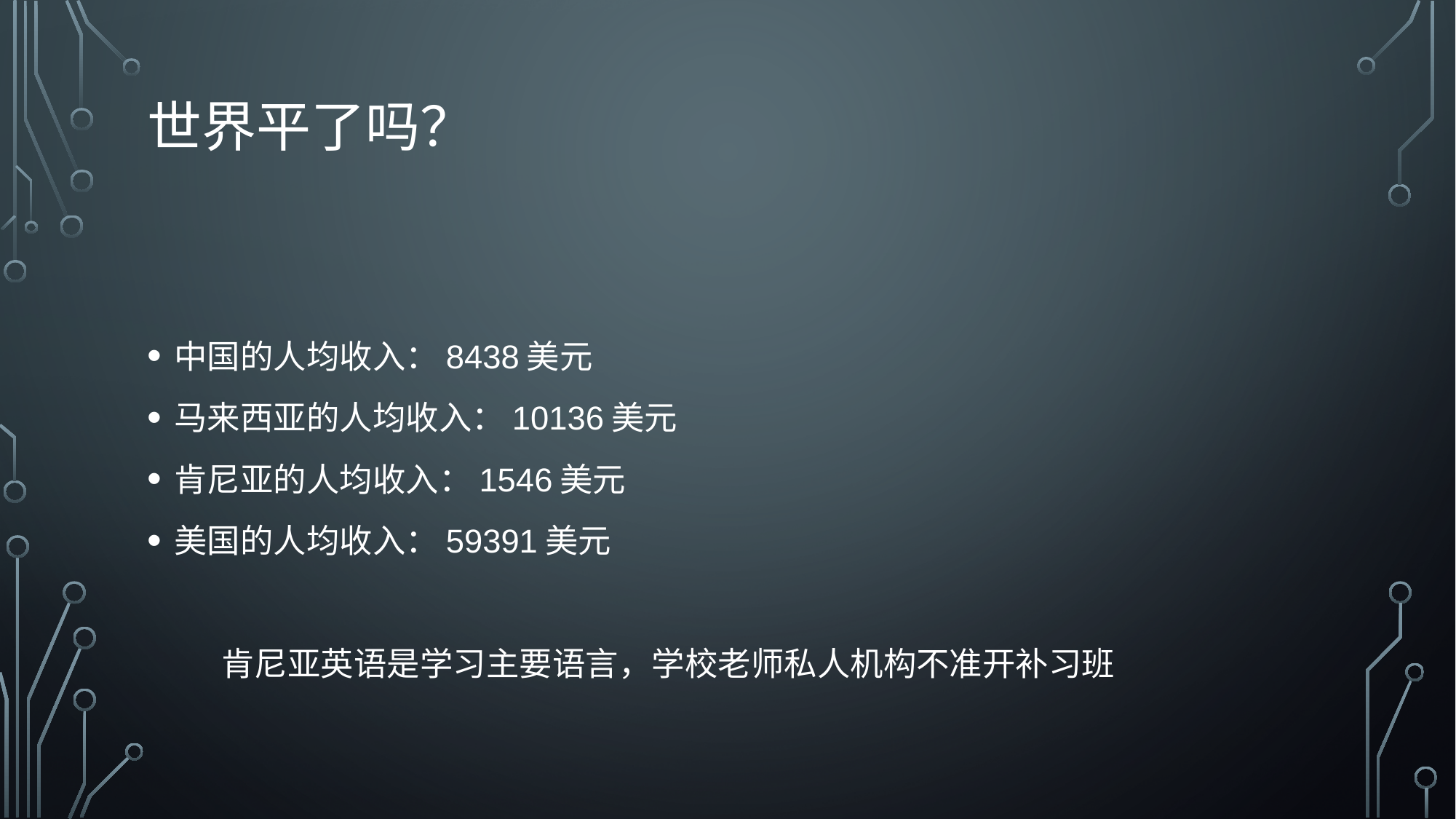

# 世界平了吗？

中国的人均收入：8438美元
马来西亚的人均收入：10136美元
肯尼亚的人均收入：1546美元
美国的人均收入：59391美元

         肯尼亚英语是学习主要语言，学校老师私人机构不准开补习班